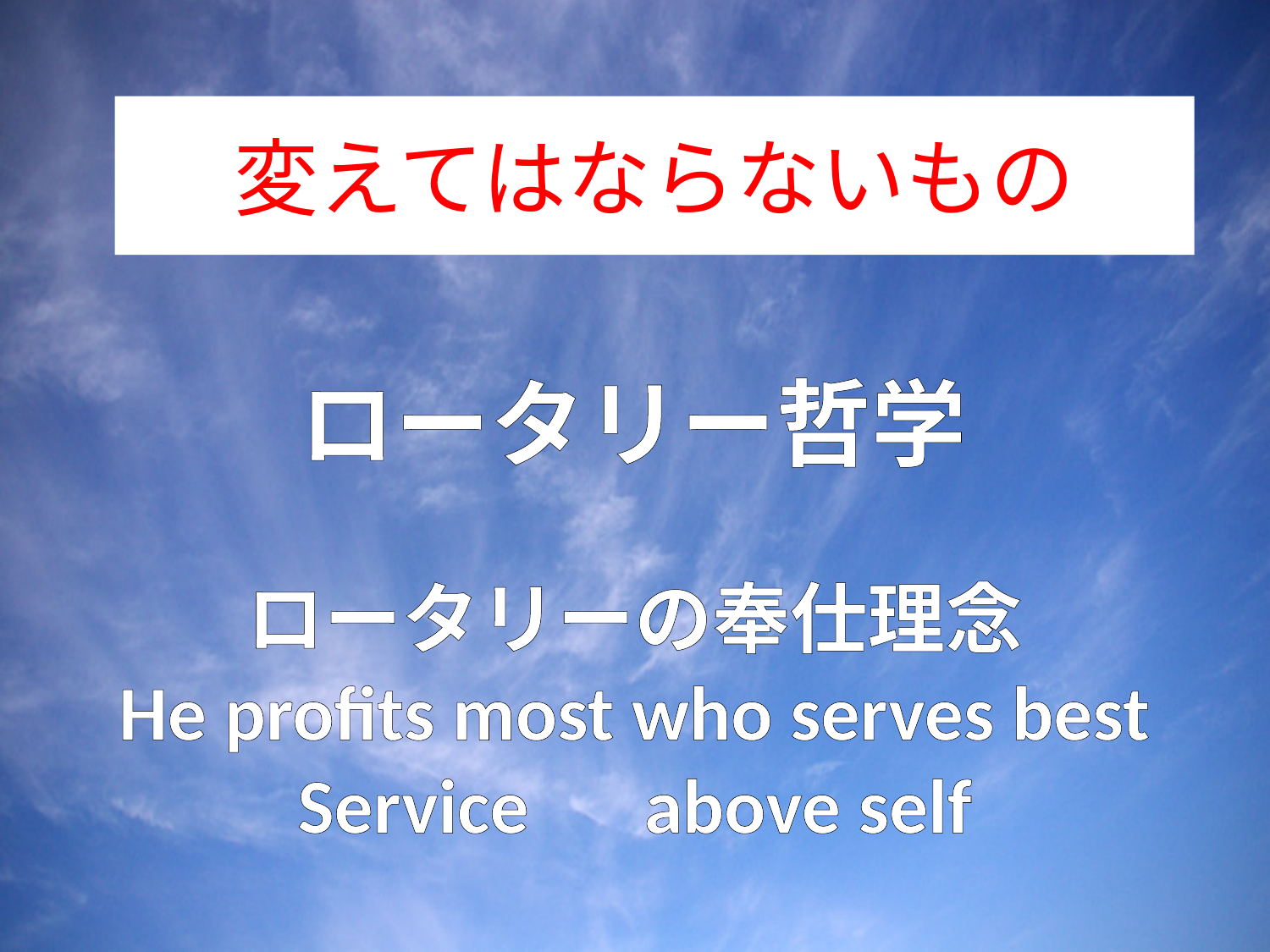

変えてはならないもの
# ロータリー哲学
ロータリーの奉仕理念
He profits most who serves best
Service　above self